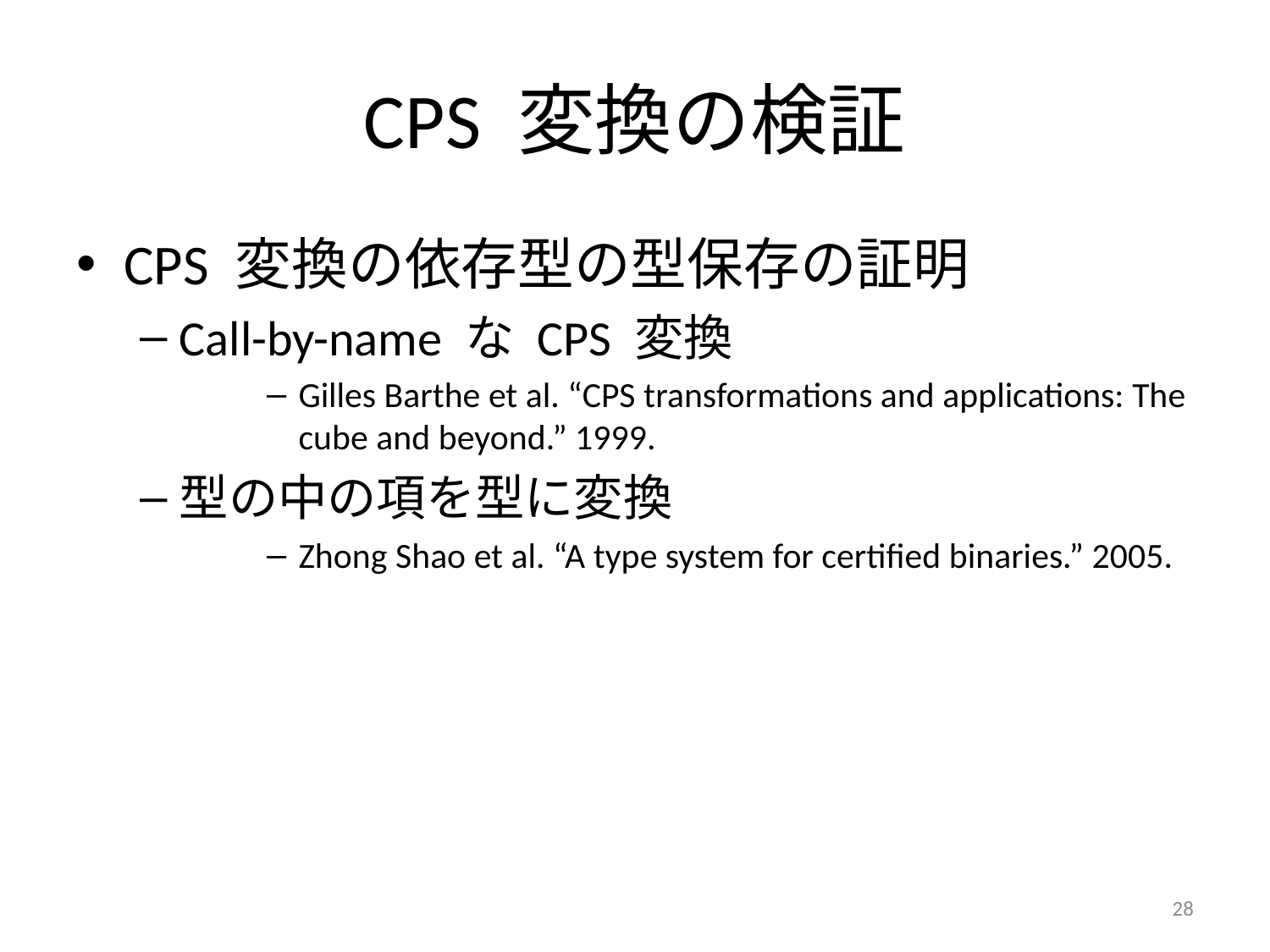

# CPS 変換の検証
CPS 変換の依存型の型保存の証明
Call-by-name な CPS 変換
Gilles Barthe et al. “CPS transformations and applications: The cube and beyond.” 1999.
型の中の項を型に変換
Zhong Shao et al. “A type system for certified binaries.” 2005.
28